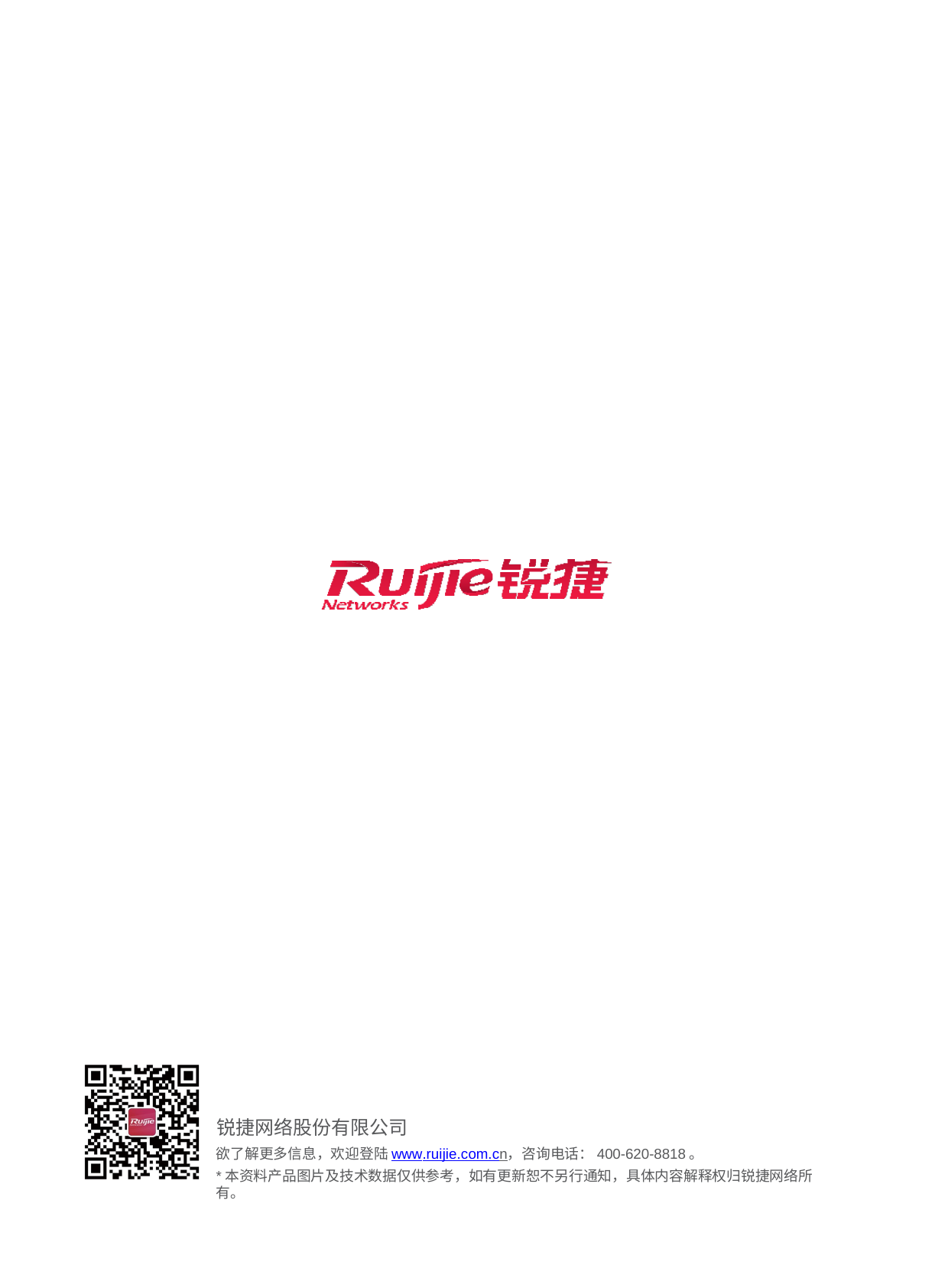

锐捷网络股份有限公司
欲了解更多信息，欢迎登陆www.ruijie.com.cn，咨询电话：400-620-8818。
*本资料产品图片及技术数据仅供参考，如有更新恕不另行通知，具体内容解释权归锐捷网络所有。